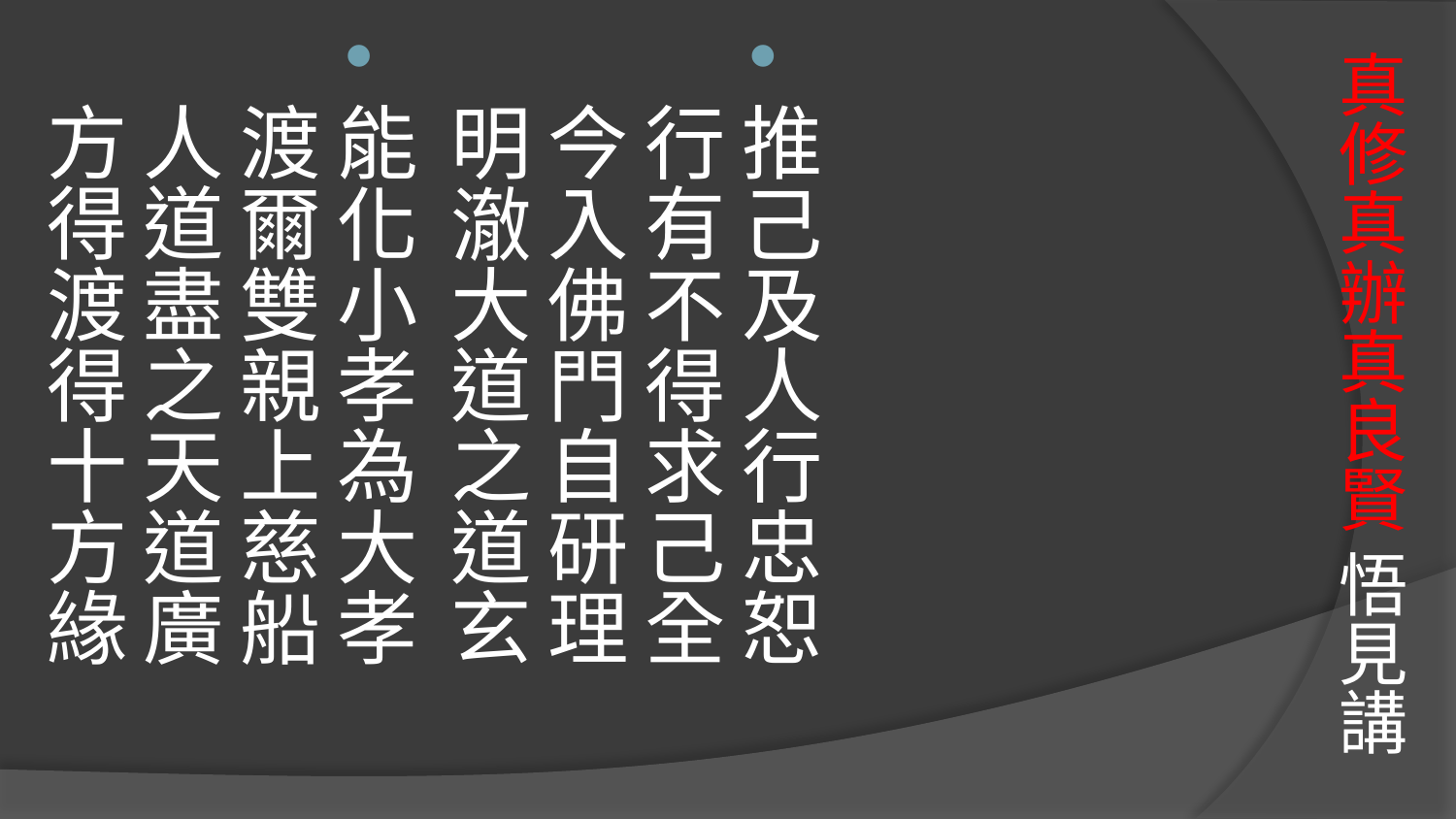

# 真修真辦真良賢 悟見講
推己及人行忠恕　行有不得求己全
今入佛門自研理　明澈大道之道玄
能化小孝為大孝　渡爾雙親上慈船
人道盡之天道廣　方得渡得十方緣